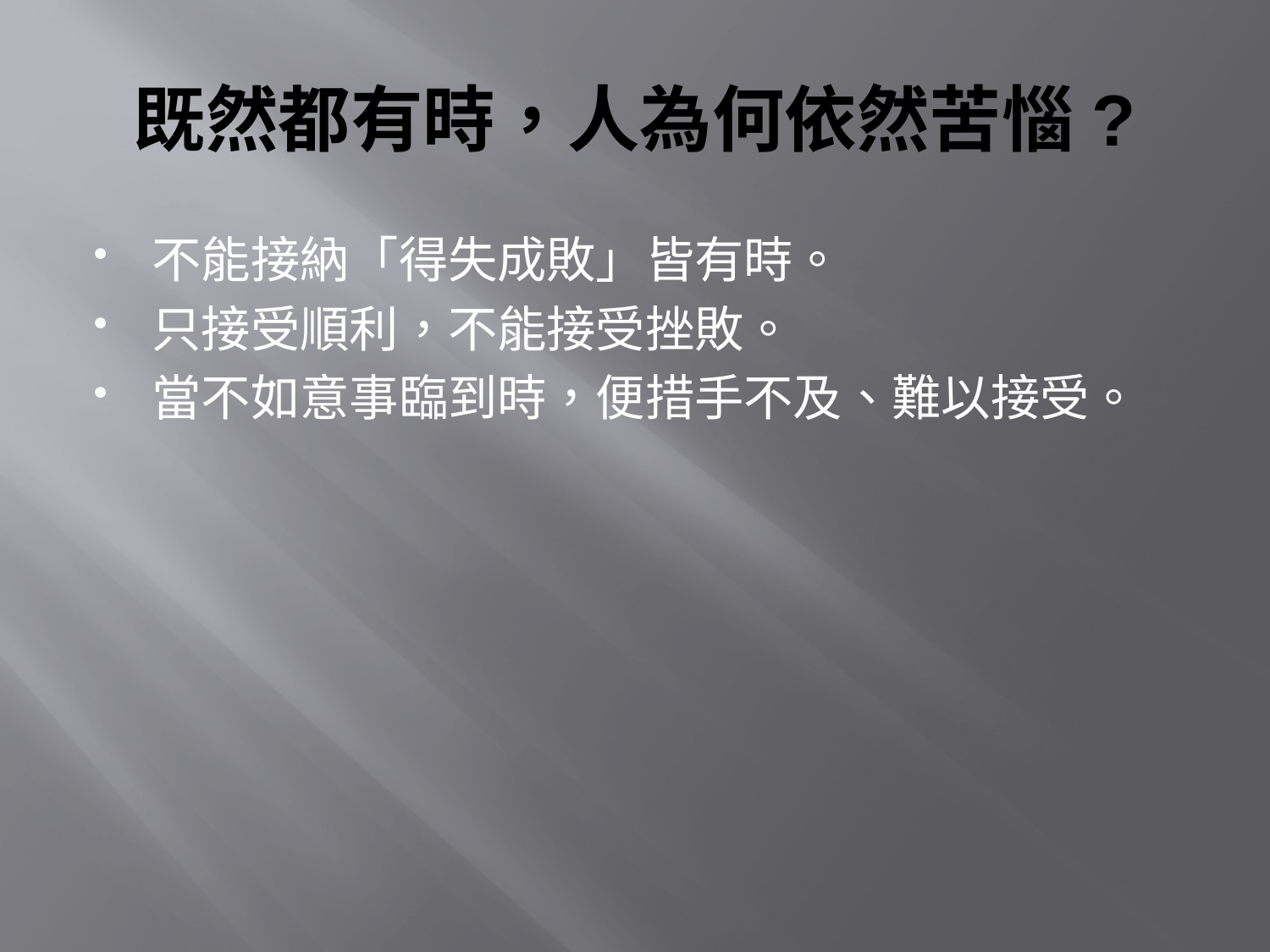

# 既然都有時，人為何依然苦惱?
不能接納「得失成敗」皆有時。
只接受順利，不能接受挫敗。
當不如意事臨到時，便措手不及、難以接受。